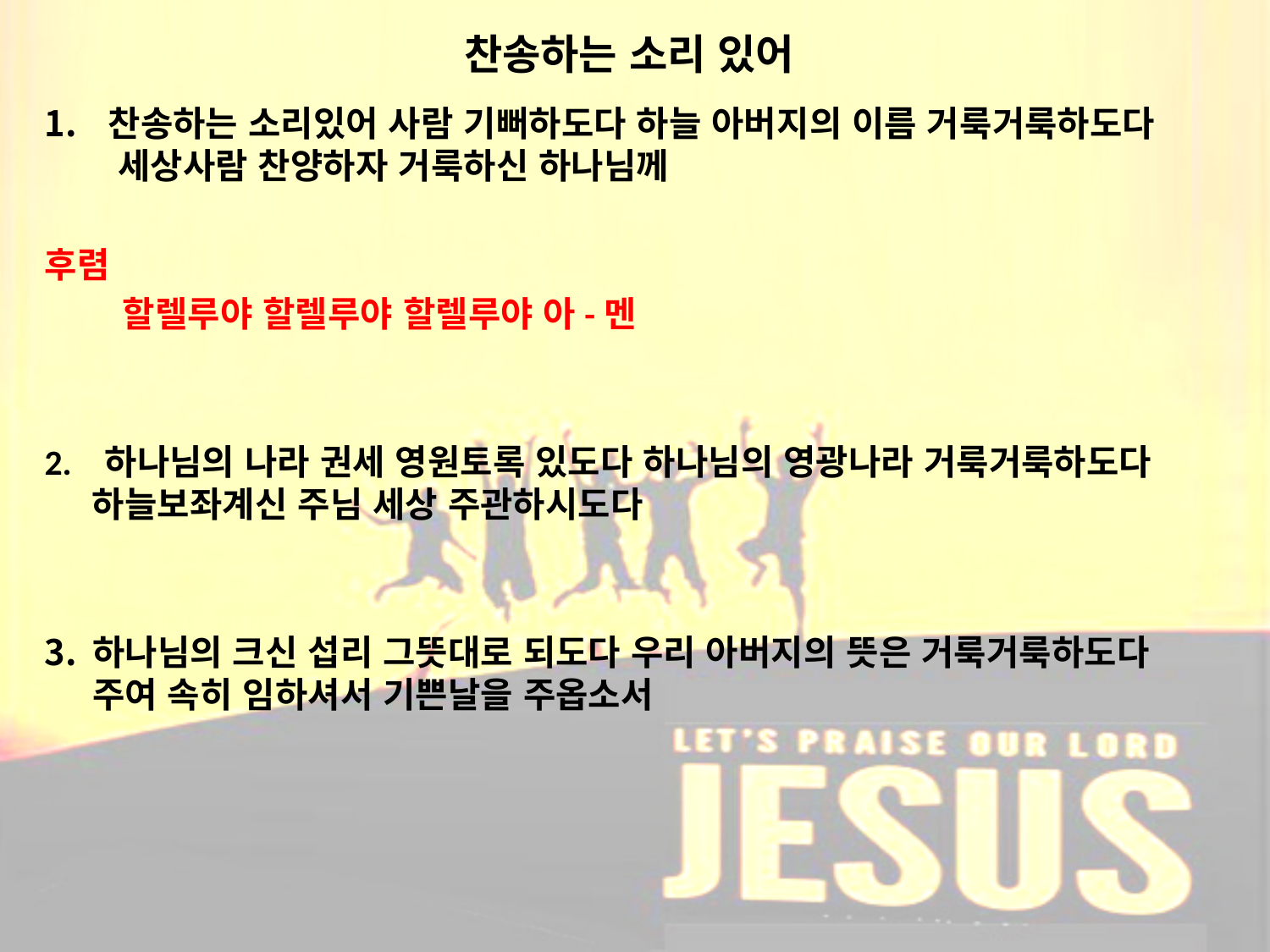

# 찬송하는 소리 있어
찬송하는 소리있어 사람 기뻐하도다 하늘 아버지의 이름 거룩거룩하도다
 세상사람 찬양하자 거룩하신 하나님께

후렴
       할렐루야 할렐루야 할렐루야 아-멘

2.   하나님의 나라 권세 영원토록 있도다 하나님의 영광나라 거룩거룩하도다
하늘보좌계신 주님 세상 주관하시도다

하나님의 크신 섭리 그뜻대로 되도다 우리 아버지의 뜻은 거룩거룩하도다
주여 속히 임하셔서 기쁜날을 주옵소서